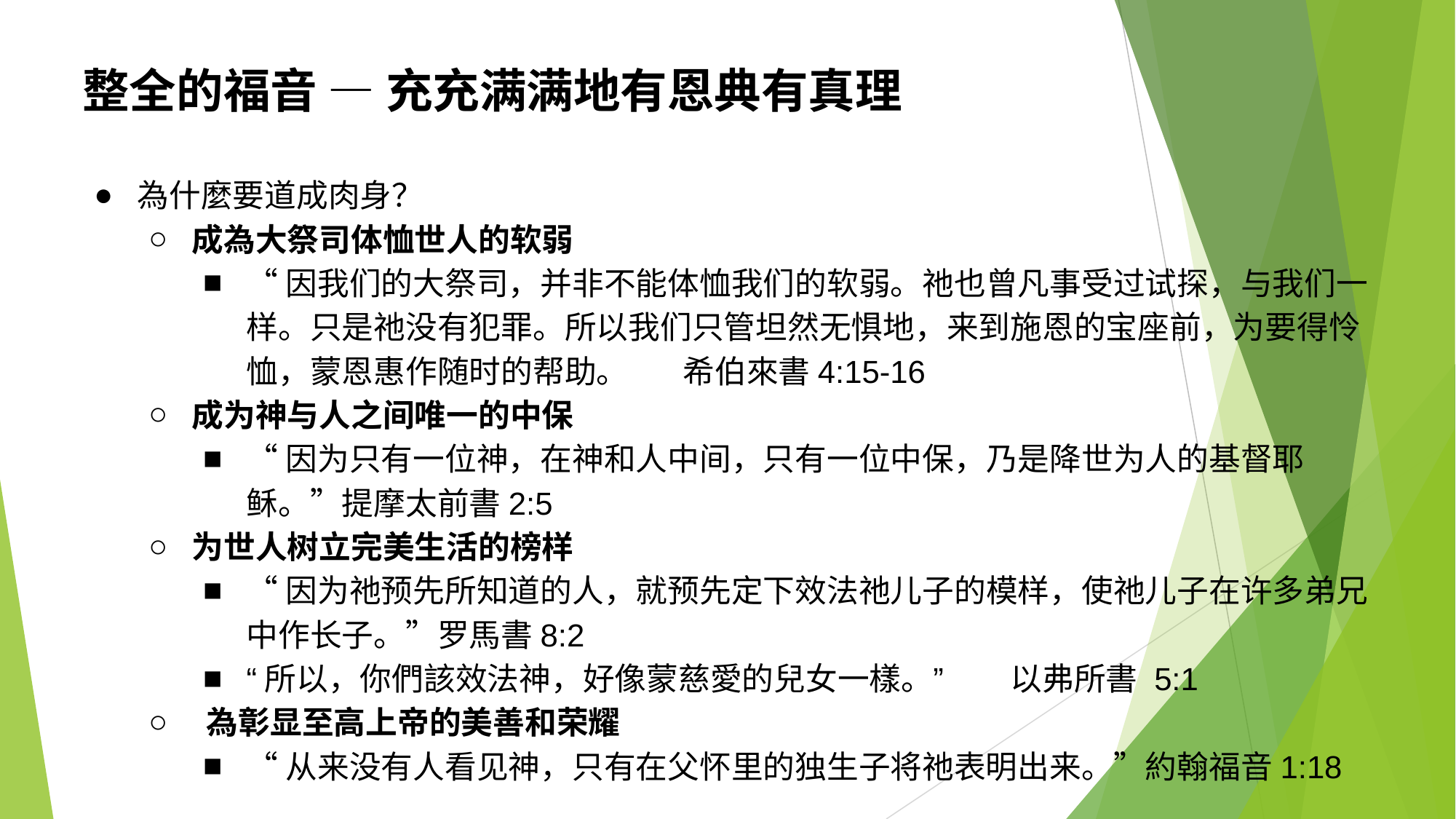

整全的福音 — 充充满满地有恩典有真理

為什麼要道成肉身？
成為大祭司体恤世人的软弱
“因我们的大祭司，并非不能体恤我们的软弱。祂也曾凡事受过试探，与我们一样。只是祂没有犯罪。所以我们只管坦然无惧地，来到施恩的宝座前，为要得怜恤，蒙恩惠作随时的帮助。	希伯來書4:15-16
成为神与人之间唯一的中保
“因为只有一位神，在神和人中间，只有一位中保，乃是降世为人的基督耶稣。”提摩太前書2:5
为世人树立完美生活的榜样
“因为祂预先所知道的人，就预先定下效法祂儿子的模样，使祂儿子在许多弟兄中作长子。”罗馬書8:2
“所以，你們該效法神，好像蒙慈愛的兒女一樣。”	以弗所書‬ ‭5‬:‭1‬
 為彰显至高上帝的美善和荣耀
“从来没有人看见神，只有在父怀里的独生子将祂表明出来。”約翰福音1:18